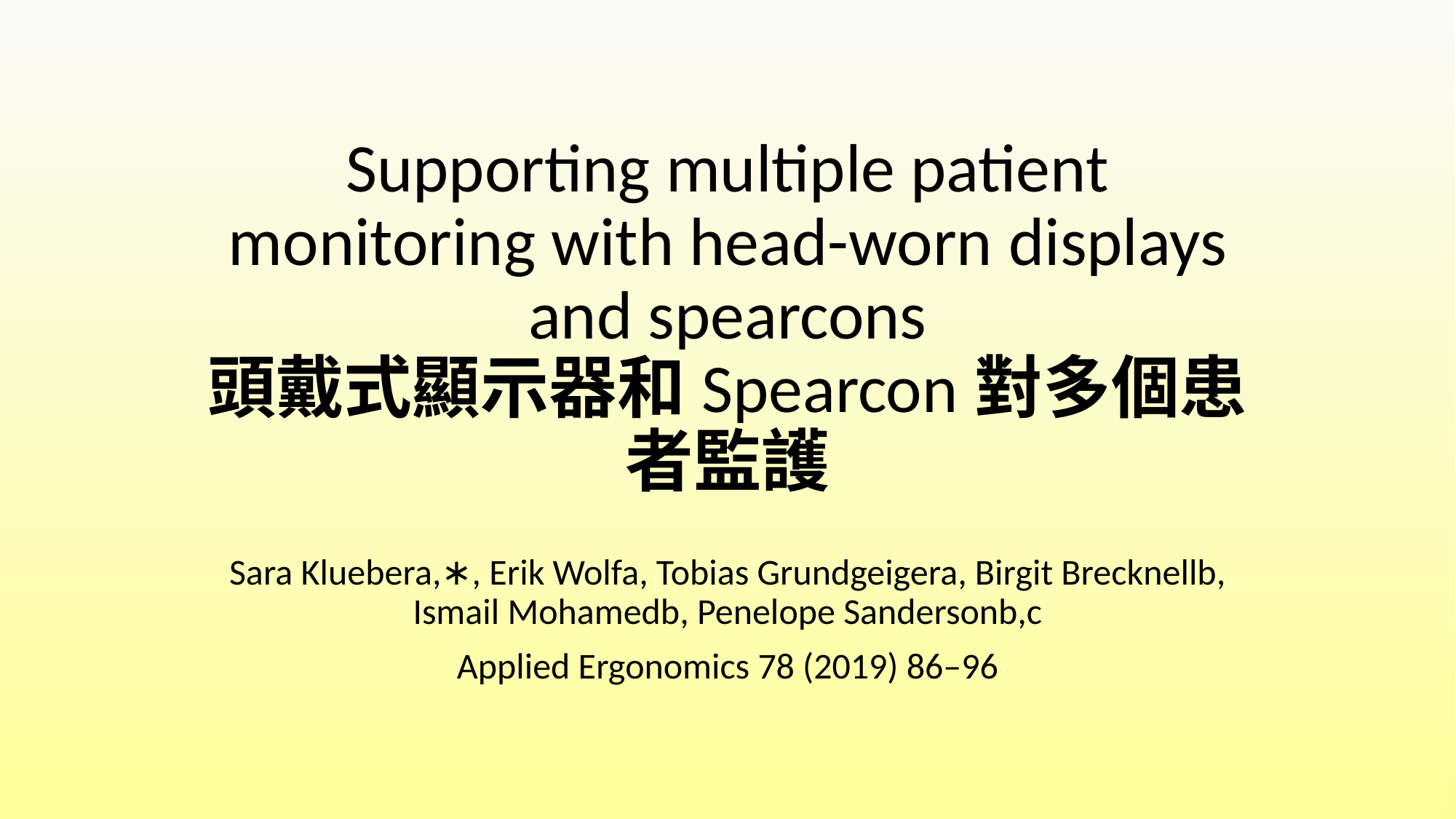

# Supporting multiple patient monitoring with head-worn displays and spearcons 頭戴式顯示器和Spearcon對多個患者監護
Sara Kluebera,∗, Erik Wolfa, Tobias Grundgeigera, Birgit Brecknellb, Ismail Mohamedb, Penelope Sandersonb,c
Applied Ergonomics 78 (2019) 86–96